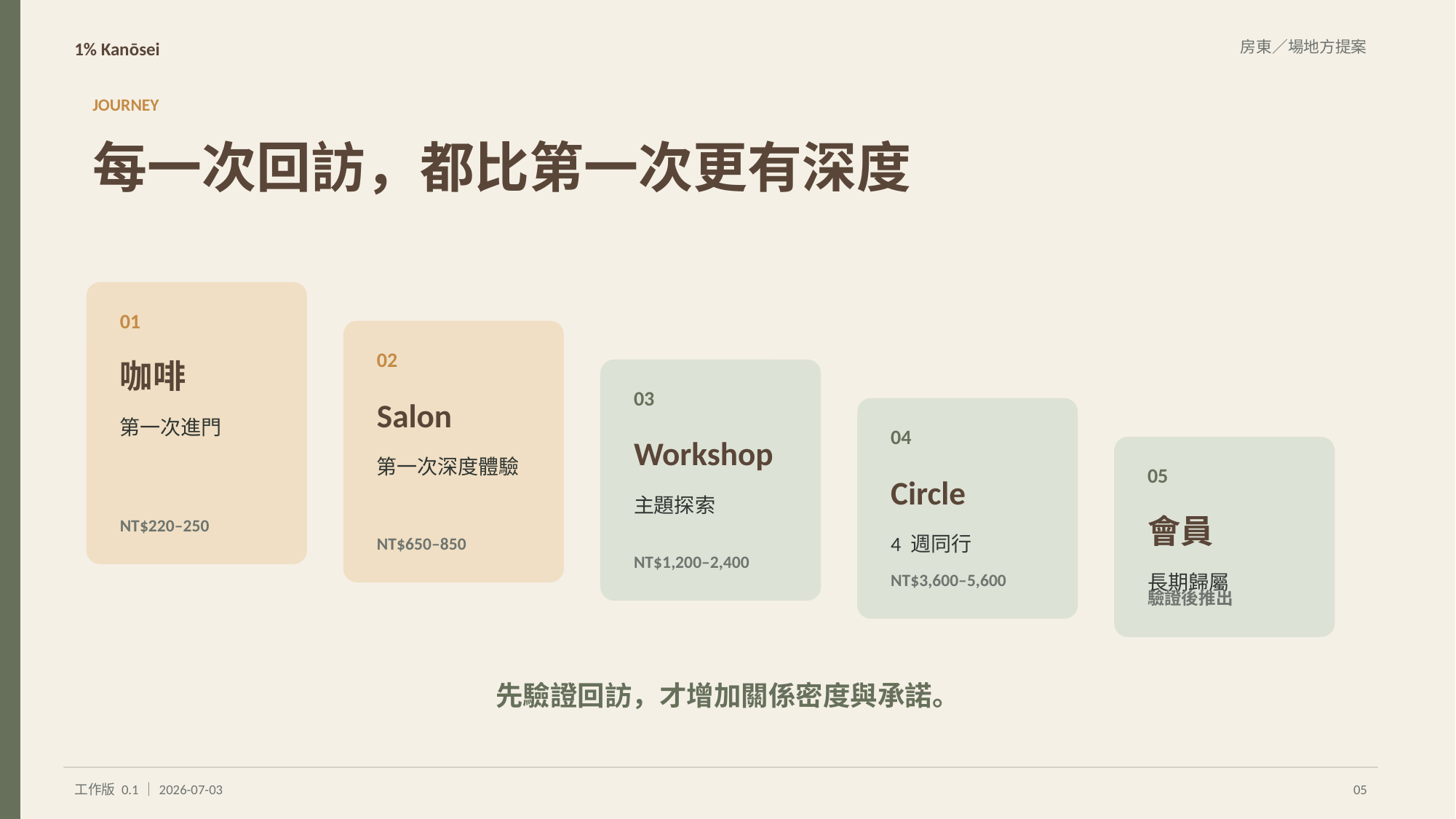

1% Kanōsei
房東／場地方提案
JOURNEY
每一次回訪，都比第一次更有深度

01

02
咖啡

03
Salon

第一次進門
04
Workshop

第一次深度體驗
05
Circle
主題探索
會員
NT$220–250
4 週同行
NT$650–850
NT$1,200–2,400
NT$3,600–5,600
長期歸屬
驗證後推出
先驗證回訪，才增加關係密度與承諾。

工作版 0.1｜2026-07-03
05